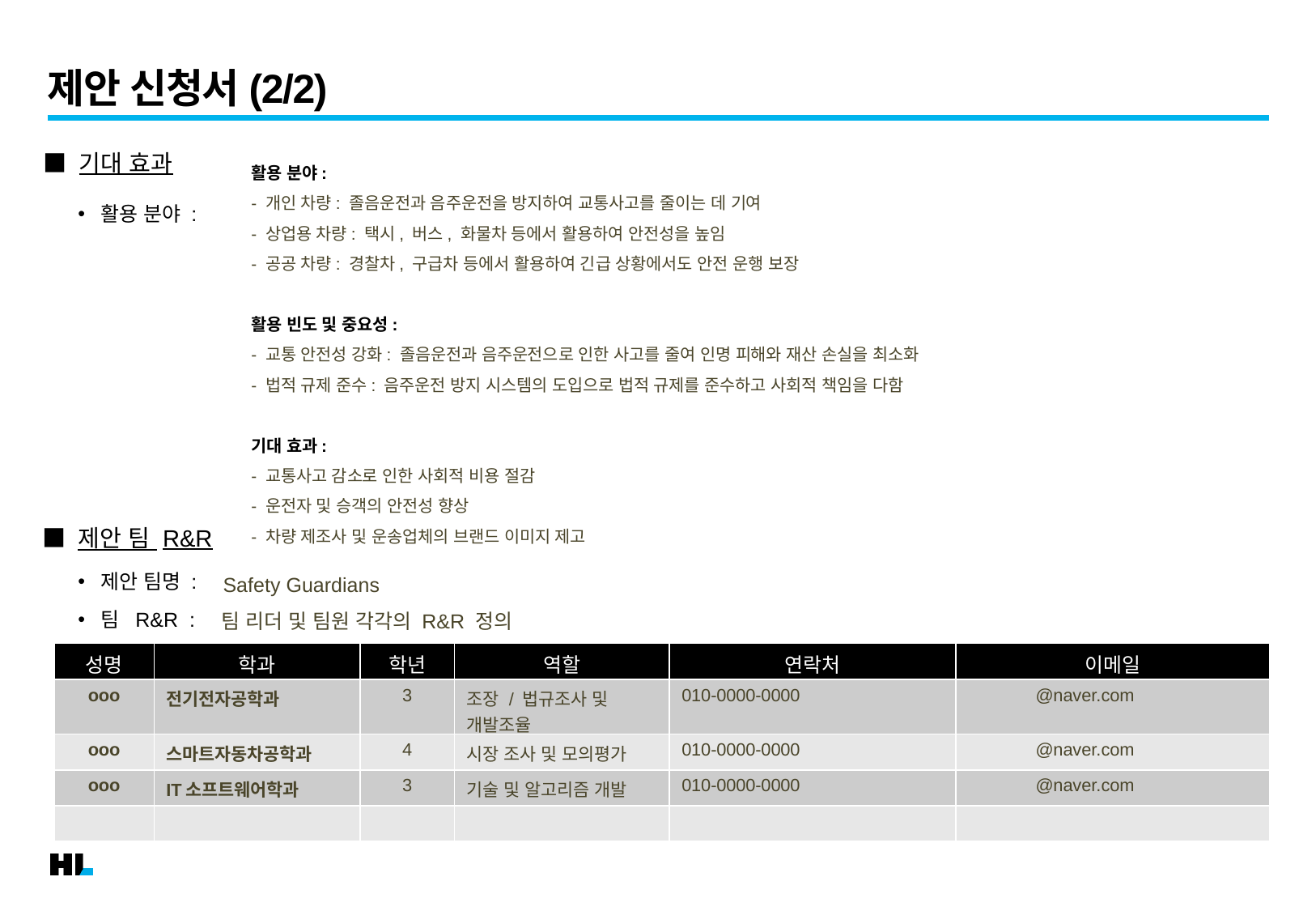

# 제안 신청서(2/2)
■ 기대 효과
활용 분야:
- 개인 차량: 졸음운전과 음주운전을 방지하여 교통사고를 줄이는 데 기여
- 상업용 차량: 택시, 버스, 화물차 등에서 활용하여 안전성을 높임
- 공공 차량: 경찰차, 구급차 등에서 활용하여 긴급 상황에서도 안전 운행 보장

활용 빈도 및 중요성:
- 교통 안전성 강화: 졸음운전과 음주운전으로 인한 사고를 줄여 인명 피해와 재산 손실을 최소화
- 법적 규제 준수: 음주운전 방지 시스템의 도입으로 법적 규제를 준수하고 사회적 책임을 다함

기대 효과:
- 교통사고 감소로 인한 사회적 비용 절감
- 운전자 및 승객의 안전성 향상
- 차량 제조사 및 운송업체의 브랜드 이미지 제고
활용 분야 :
■ 제안 팀 R&R
제안 팀명 :
Safety Guardians
팀  R&R  :
팀 리더 및 팀원 각각의 R&R 정의
| 성명 | 학과 | 학년 | 역할 | 연락처 | 이메일 |
| --- | --- | --- | --- | --- | --- |
| ooo | 전기전자공학과 | 3 | 조장 / 법규조사 및 개발조율 | 010-0000-0000 | @naver.com |
| ooo | 스마트자동차공학과 | 4 | 시장 조사 및 모의평가 | 010-0000-0000 | @naver.com |
| ooo | IT소프트웨어학과 | 3 | 기술 및 알고리즘 개발 | 010-0000-0000 | @naver.com |
|  |  |  |  |  |  |